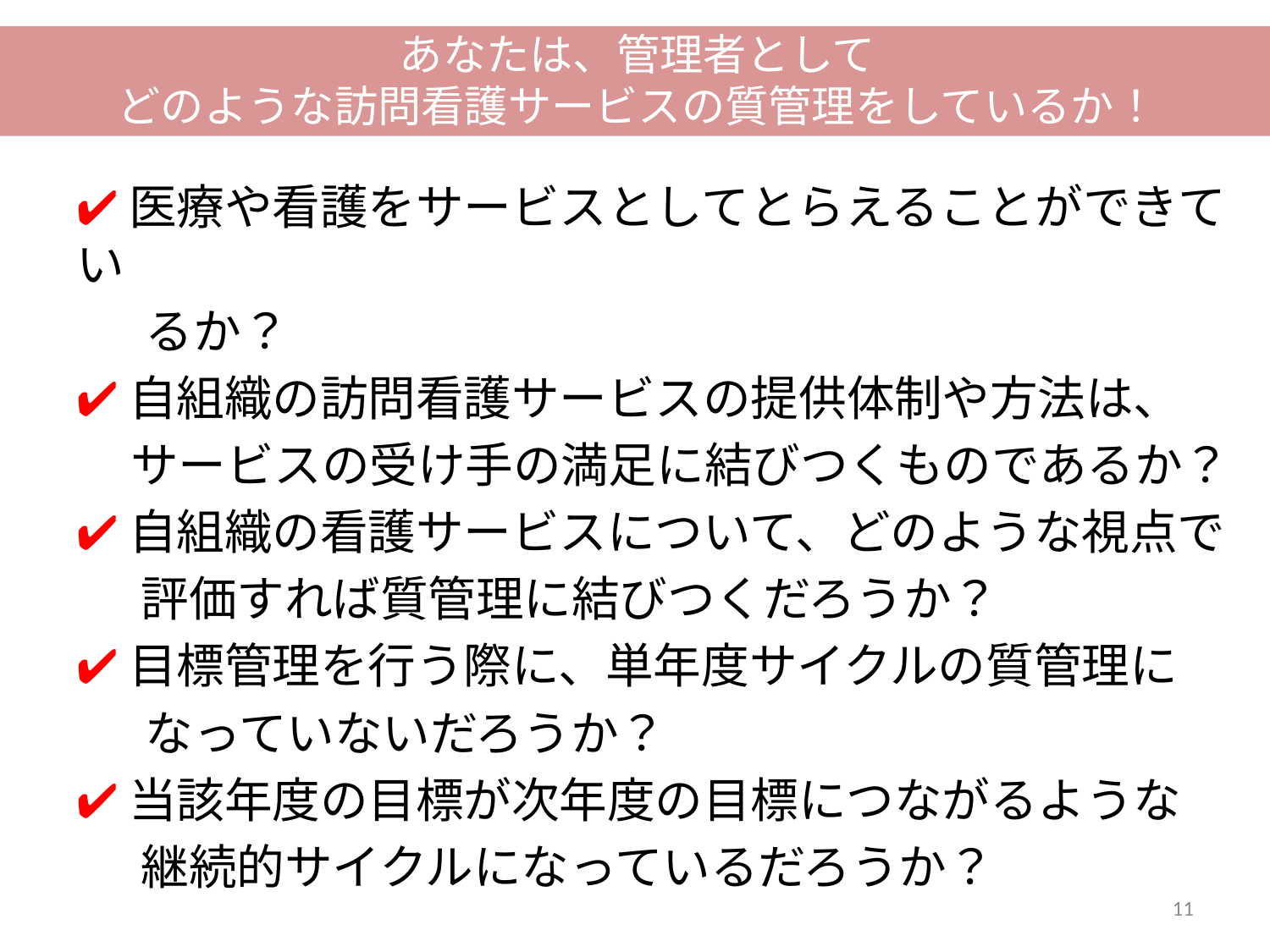

あなたは、管理者として
どのような訪問看護サービスの質管理をしているか！
✔医療や看護をサービスとしてとらえることができてい
　  るか？
✔自組織の訪問看護サービスの提供体制や方法は、
    サービスの受け手の満足に結びつくものであるか？
✔自組織の看護サービスについて、どのような視点で
     評価すれば質管理に結びつくだろうか？
✔目標管理を行う際に、単年度サイクルの質管理に
　  なっていないだろうか？
✔当該年度の目標が次年度の目標につながるような
     継続的サイクルになっているだろうか？
11